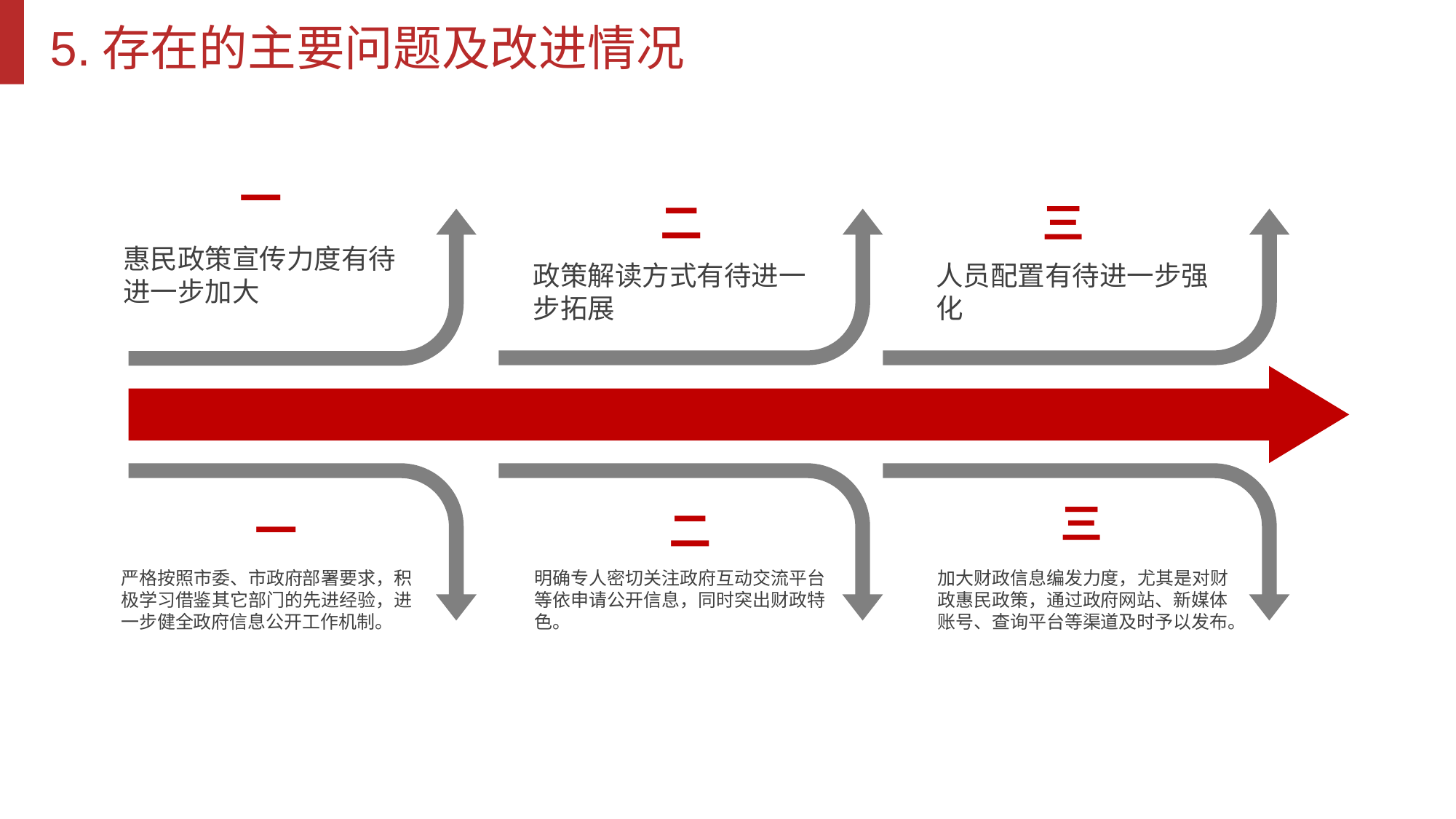

5.存在的主要问题及改进情况

一
惠民政策宣传力度有待进一步加大

二
政策解读方式有待进一步拓展

三
人员配置有待进一步强化

一
严格按照市委、市政府部署要求，积极学习借鉴其它部门的先进经验，进一步健全政府信息公开工作机制。

二
明确专人密切关注政府互动交流平台等依申请公开信息，同时突出财政特色。

三
加大财政信息编发力度，尤其是对财政惠民政策，通过政府网站、新媒体账号、查询平台等渠道及时予以发布。